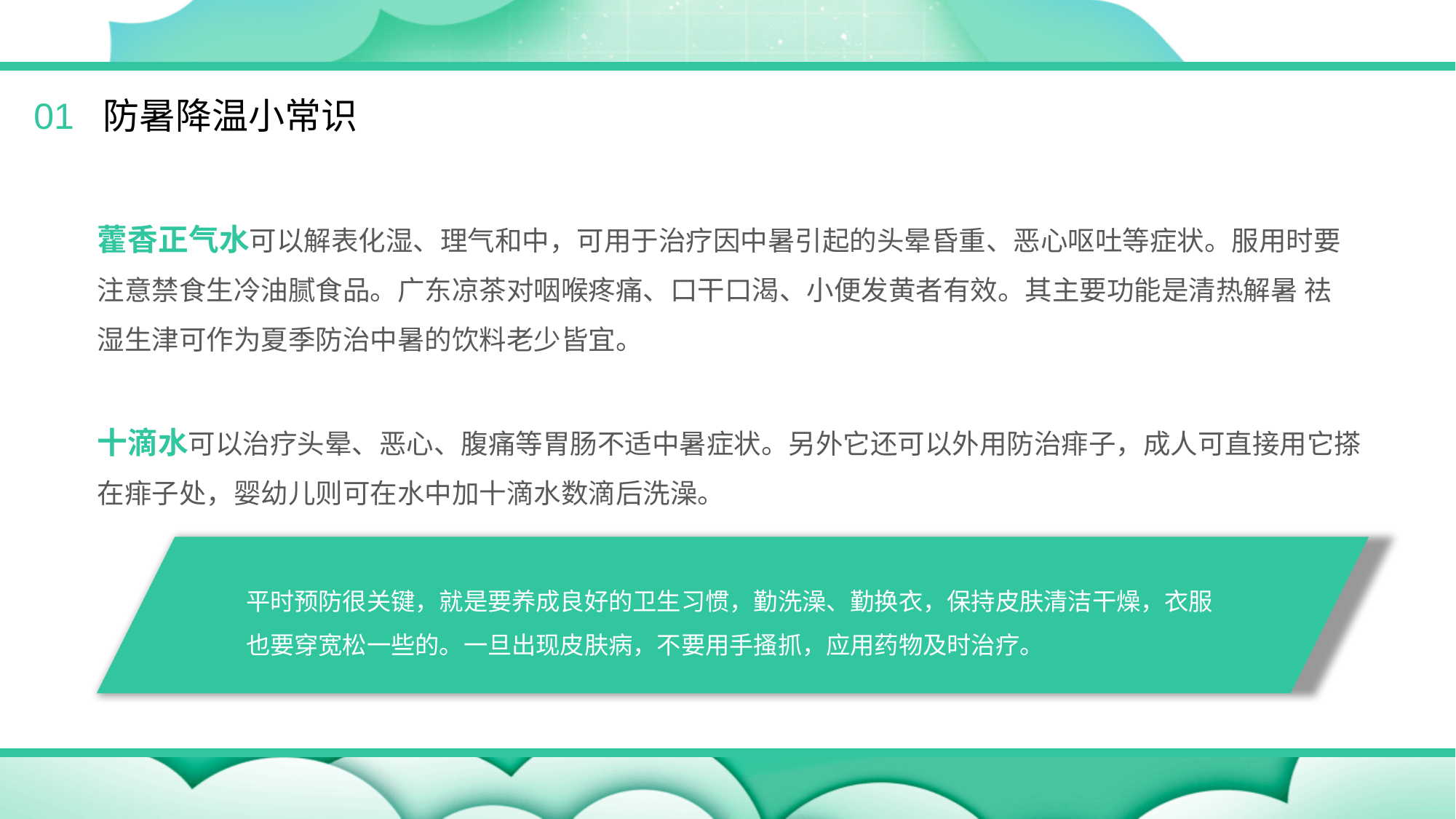

01  防暑降温小常识
藿香正气水可以解表化湿、理气和中，可用于治疗因中暑引起的头晕昏重、恶心呕吐等症状。服用时要注意禁食生冷油腻食品。广东凉茶对咽喉疼痛、口干口渴、小便发黄者有效。其主要功能是清热解暑 祛湿生津可作为夏季防治中暑的饮料老少皆宜。
十滴水可以治疗头晕、恶心、腹痛等胃肠不适中暑症状。另外它还可以外用防治痱子，成人可直接用它搽在痱子处，婴幼儿则可在水中加十滴水数滴后洗澡。
平时预防很关键，就是要养成良好的卫生习惯，勤洗澡、勤换衣，保持皮肤清洁干燥，衣服也要穿宽松一些的。一旦出现皮肤病，不要用手搔抓，应用药物及时治疗。